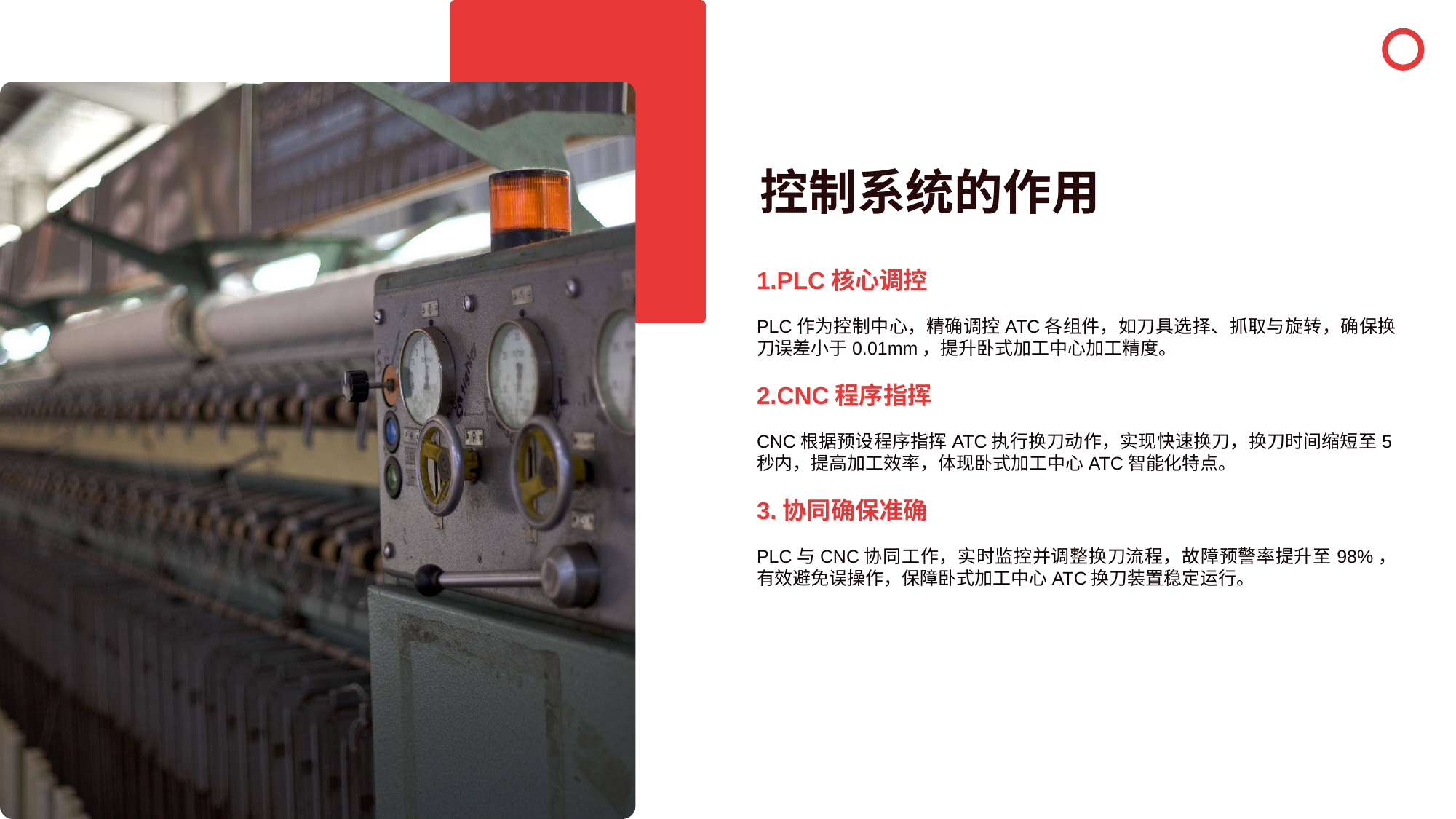

控制系统的作用

1.PLC核心调控
PLC作为控制中心，精确调控ATC各组件，如刀具选择、抓取与旋转，确保换刀误差小于0.01mm，提升卧式加工中心加工精度。
2.CNC程序指挥
CNC根据预设程序指挥ATC执行换刀动作，实现快速换刀，换刀时间缩短至5秒内，提高加工效率，体现卧式加工中心ATC智能化特点。
3.协同确保准确
PLC与CNC协同工作，实时监控并调整换刀流程，故障预警率提升至98%，有效避免误操作，保障卧式加工中心ATC换刀装置稳定运行。